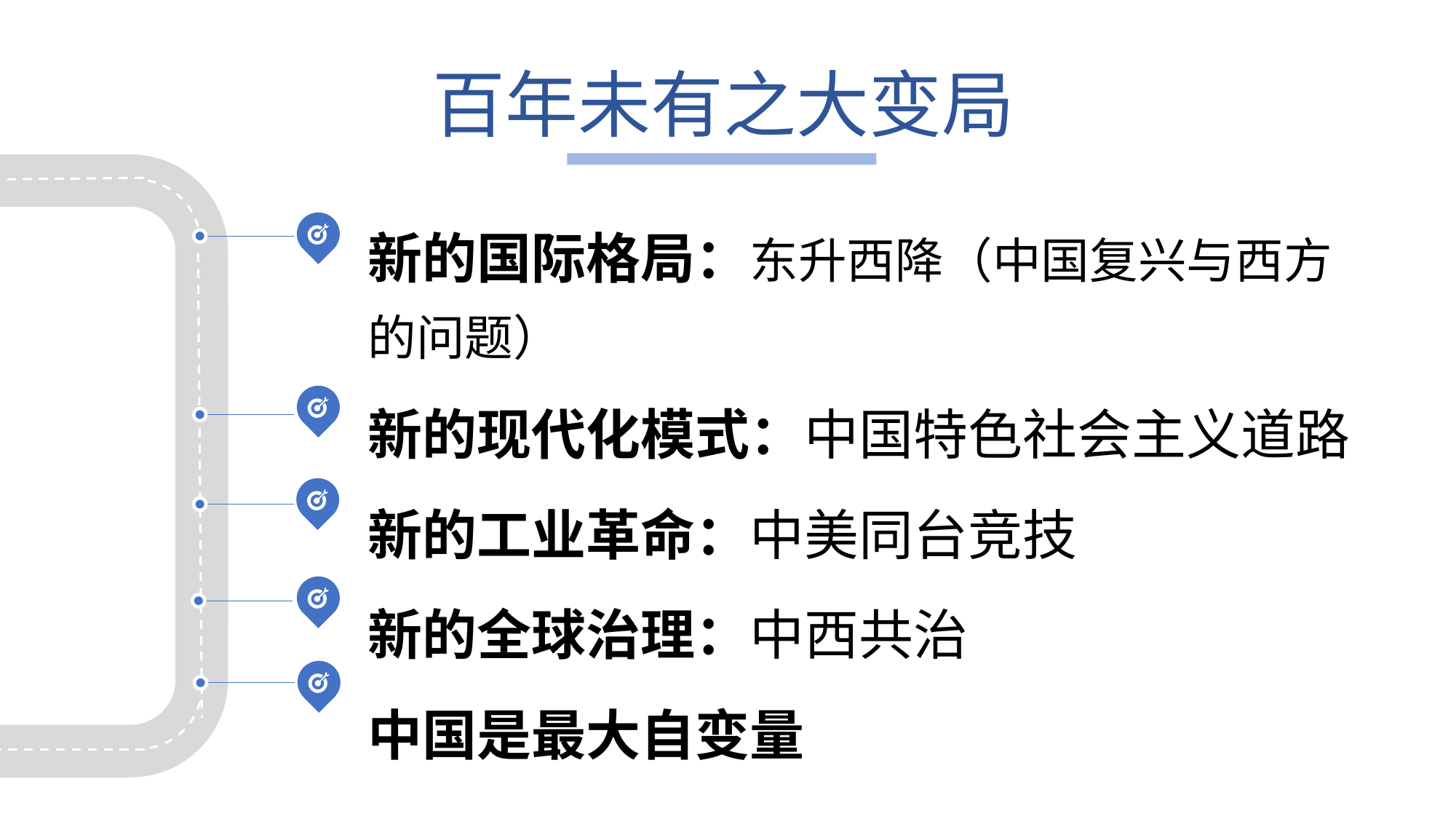

# 百年未有之大变局

新的国际格局：东升西降（中国复兴与西方的问题）
新的现代化模式：中国特色社会主义道路
新的工业革命：中美同台竞技
新的全球治理：中西共治
中国是最大自变量